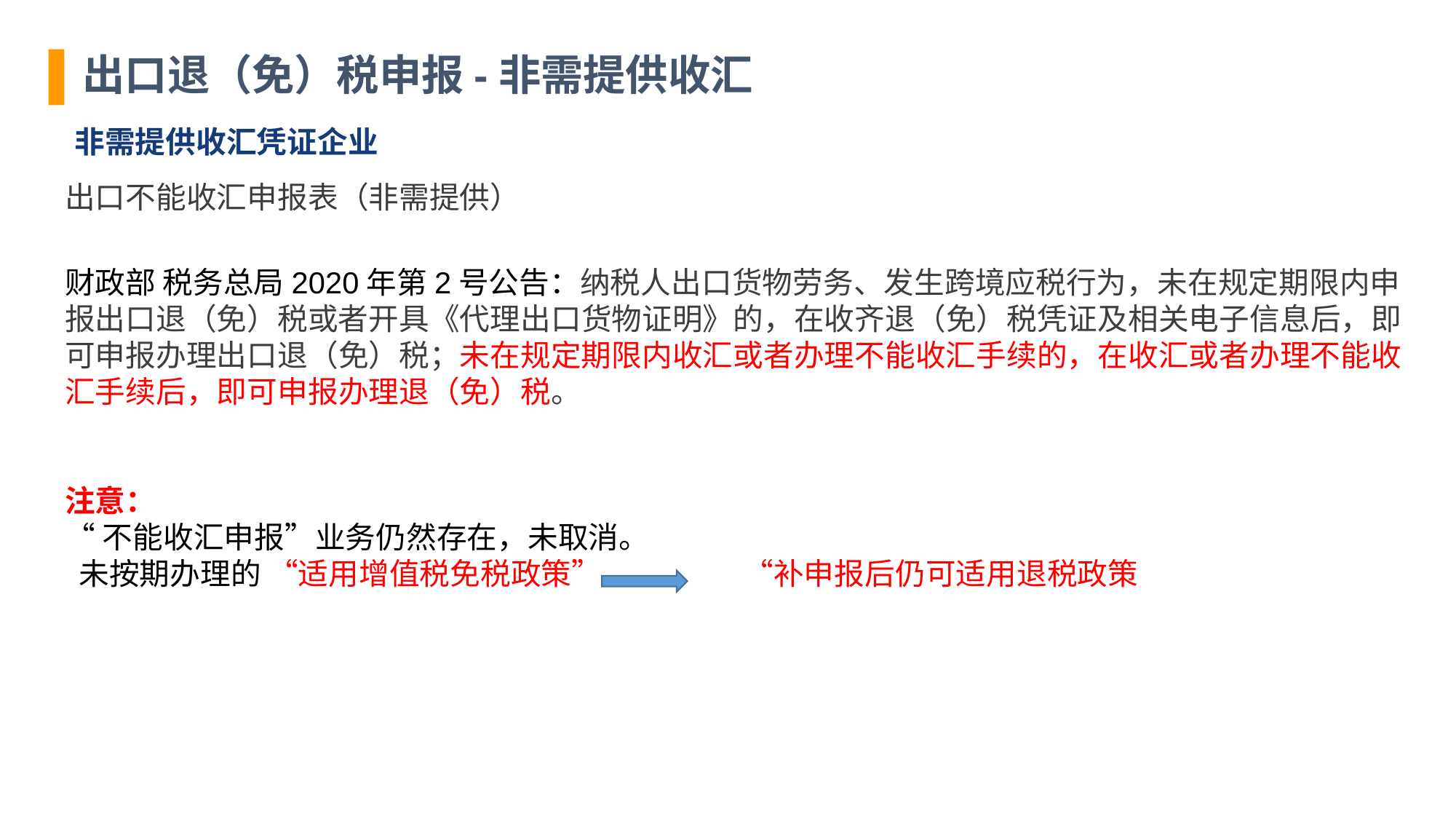

出口退（免）税申报-非需提供收汇

非需提供收汇凭证企业
出口不能收汇申报表（非需提供）

财政部 税务总局2020年第2号公告：纳税人出口货物劳务、发生跨境应税行为，未在规定期限内申报出口退（免）税或者开具《代理出口货物证明》的，在收齐退（免）税凭证及相关电子信息后，即可申报办理出口退（免）税；未在规定期限内收汇或者办理不能收汇手续的，在收汇或者办理不能收汇手续后，即可申报办理退（免）税。

注意：
“不能收汇申报”业务仍然存在，未取消。
 未按期办理的 “适用增值税免税政策”                     “补申报后仍可适用退税政策